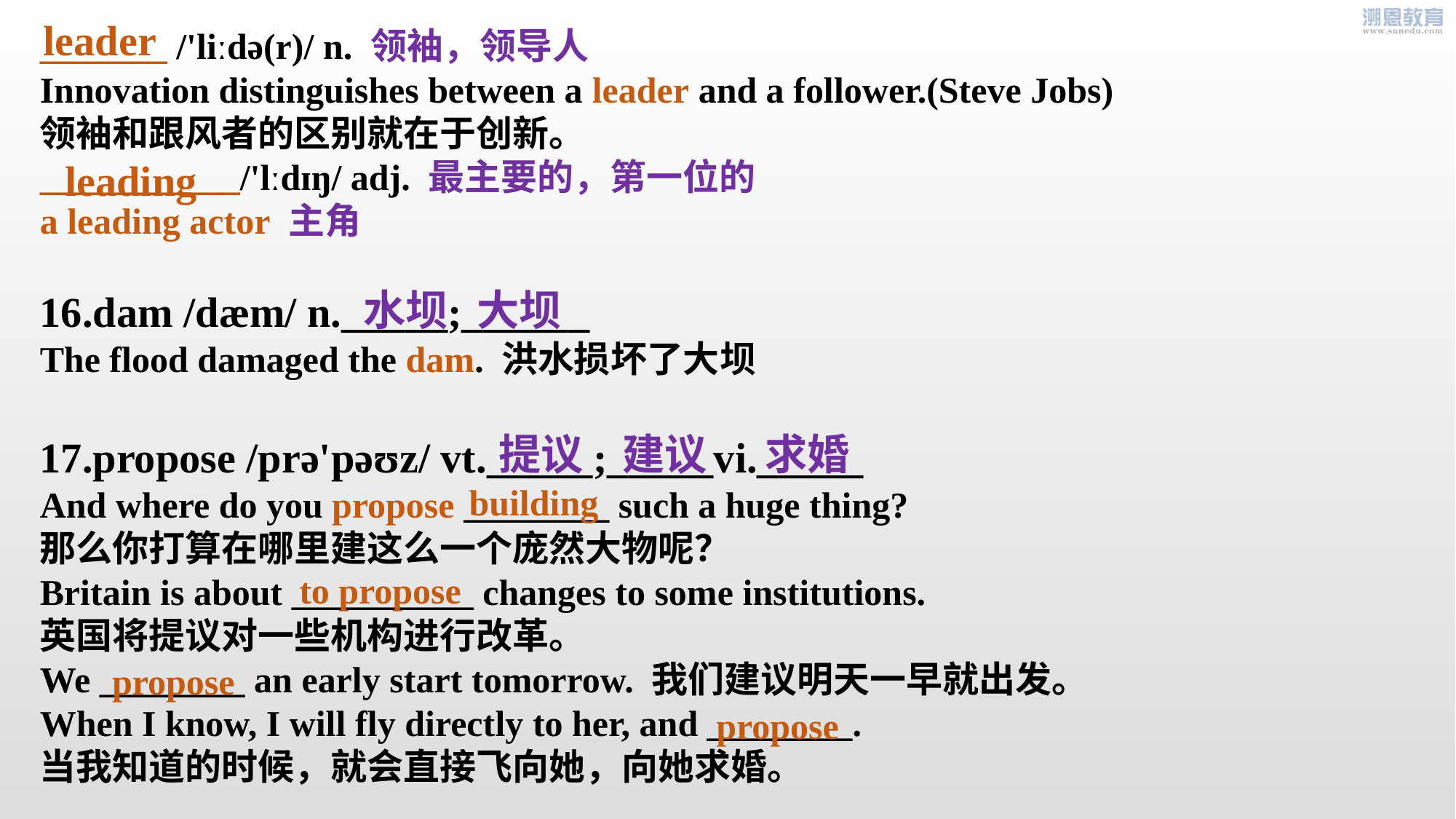

leader
_______ /'liːdə(r)/ n. 领袖，领导人
Innovation distinguishes between a leader and a follower.(Steve Jobs)
领袖和跟风者的区别就在于创新。
___________/'lːdɪŋ/ adj. 最主要的，第一位的
a leading actor 主角

16.dam /dæm/ n._____;______
The flood damaged the dam. 洪水损坏了大坝

17.propose /prə'pəʊz/ vt._____;_____vi._____
And where do you propose ________ such a huge thing?
那么你打算在哪里建这么一个庞然大物呢？
Britain is about __________ changes to some institutions.
英国将提议对一些机构进行改革。
We ________ an early start tomorrow. 我们建议明天一早就出发。
When I know, I will fly directly to her, and ________.
当我知道的时候，就会直接飞向她，向她求婚。

leading
水坝   大坝
提议    建议      求婚
building
to propose
 propose
 propose